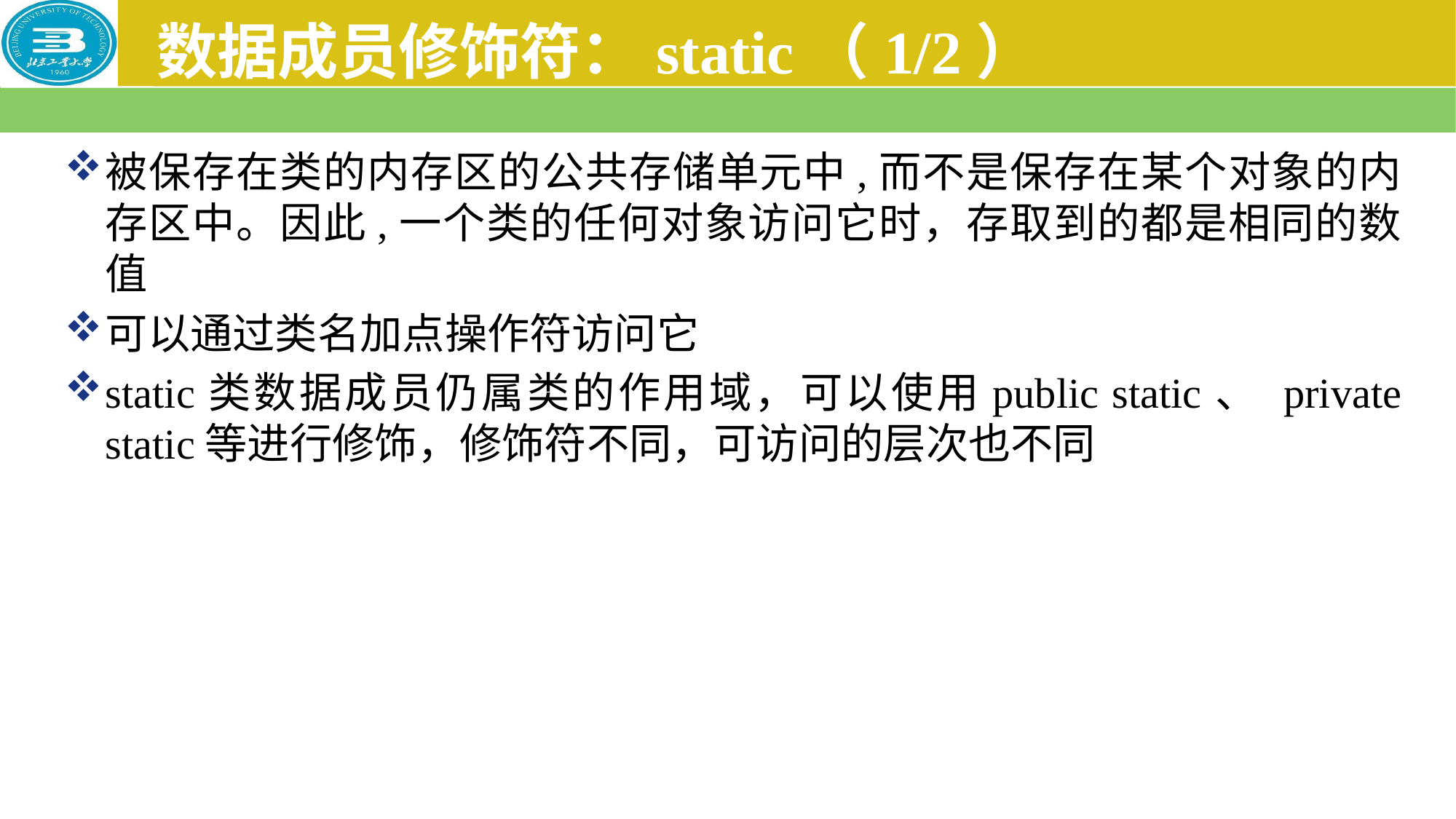

# 数据成员修饰符：static（1/2）
被保存在类的内存区的公共存储单元中,而不是保存在某个对象的内存区中。因此,一个类的任何对象访问它时，存取到的都是相同的数值
可以通过类名加点操作符访问它
static类数据成员仍属类的作用域，可以使用public static、 private static等进行修饰，修饰符不同，可访问的层次也不同